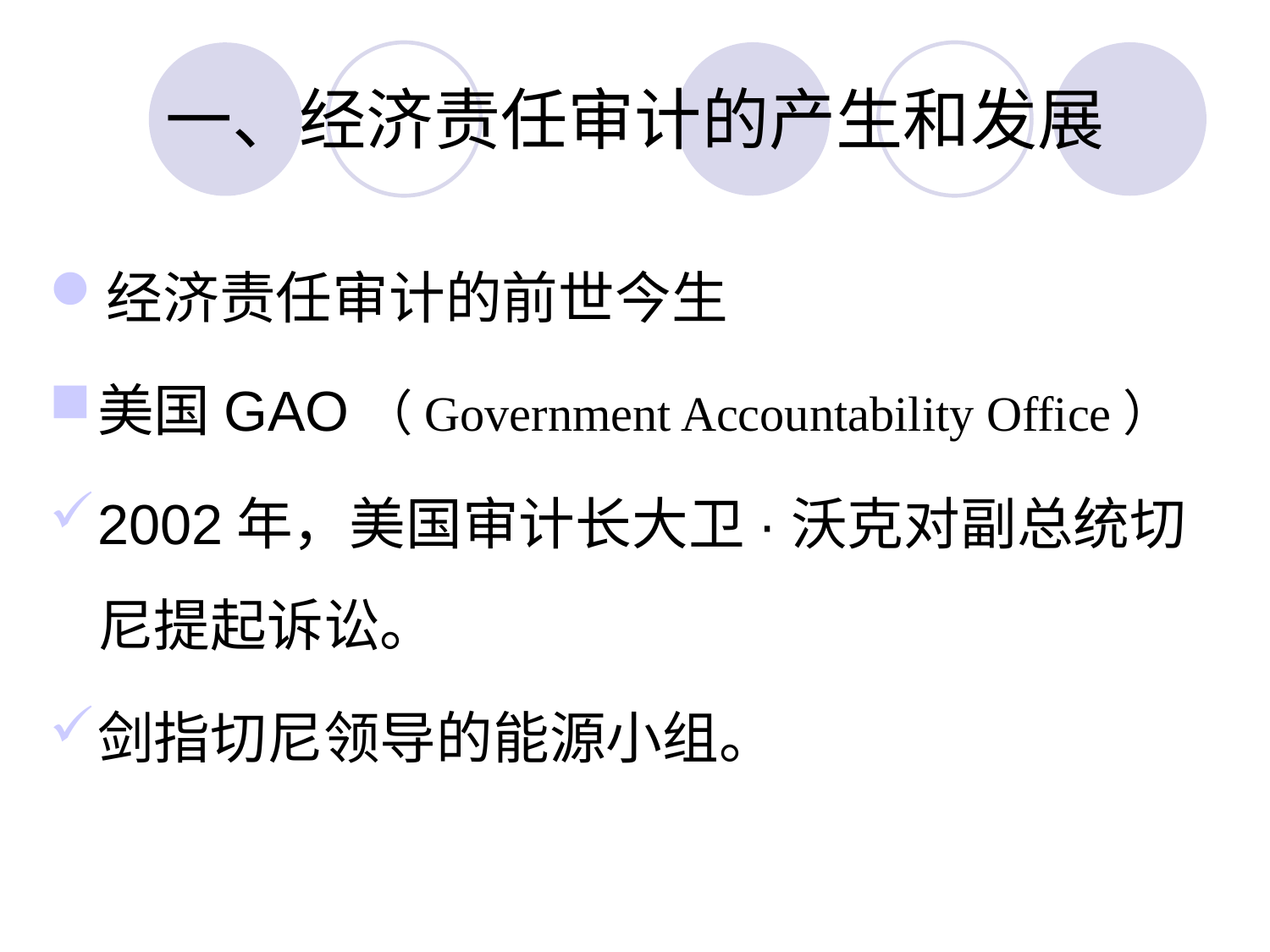

# 一、经济责任审计的产生和发展
经济责任审计的前世今生
美国GAO（Government Accountability Office）
2002年，美国审计长大卫·沃克对副总统切尼提起诉讼。
剑指切尼领导的能源小组。